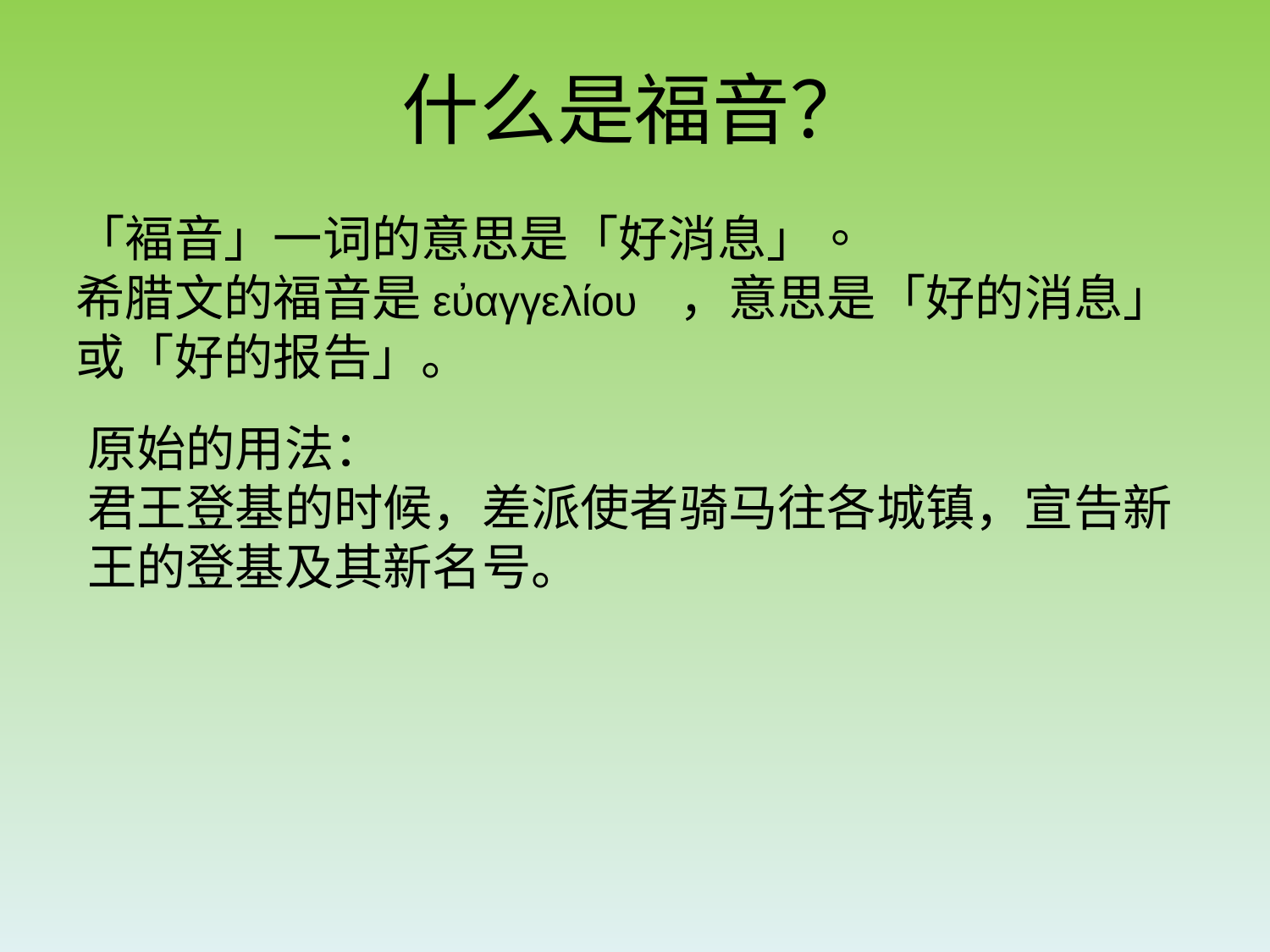

# 什么是福音？
「褔音」一词的意思是「好消息」。
希腊文的福音是εὐαγγελίου ，意思是「好的消息」或「好的报告」。
原始的用法：
君王登基的时候，差派使者骑马往各城镇，宣告新王的登基及其新名号。